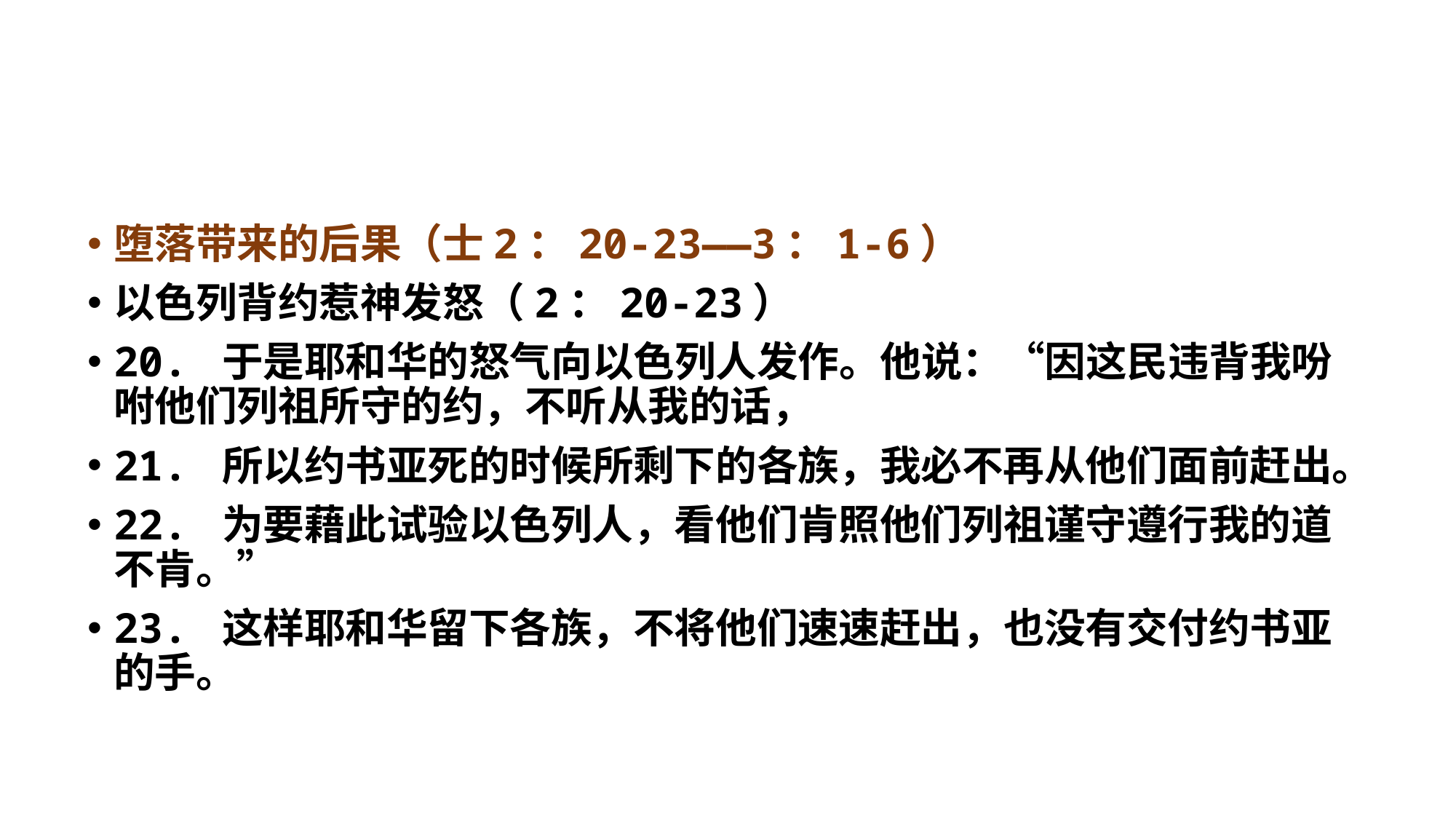

堕落带来的后果（士2：20-23——3：1-6）
以色列背约惹神发怒（2：20-23）
20. 于是耶和华的怒气向以色列人发作。他说：“因这民违背我吩咐他们列祖所守的约，不听从我的话，
21. 所以约书亚死的时候所剩下的各族，我必不再从他们面前赶出。
22. 为要藉此试验以色列人，看他们肯照他们列祖谨守遵行我的道不肯。”
23. 这样耶和华留下各族，不将他们速速赶出，也没有交付约书亚的手。